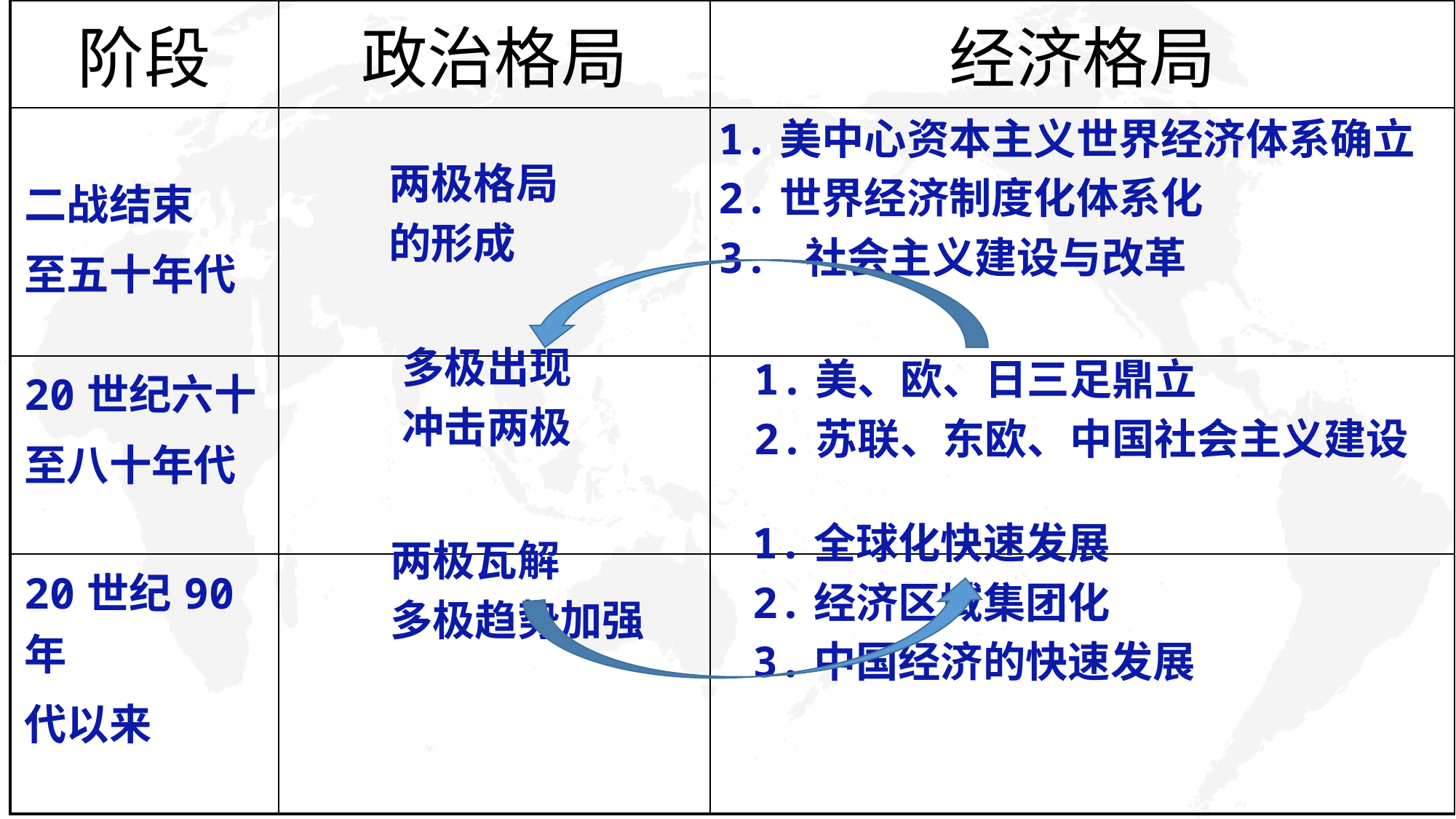

| 阶段 | 政治格局 | 经济格局 |
| --- | --- | --- |
| 二战结束 至五十年代 |  |  |
| 20世纪六十 至八十年代 |  |  |
| 20世纪90年 代以来 |  |  |

1.美中心资本主义世界经济体系确立
2.世界经济制度化体系化
3. 社会主义建设与改革
两极格局
的形成
多极出现
冲击两极
1.美、欧、日三足鼎立
2.苏联、东欧、中国社会主义建设

1.全球化快速发展
2.经济区域集团化
3.中国经济的快速发展

两极瓦解
多极趋势加强